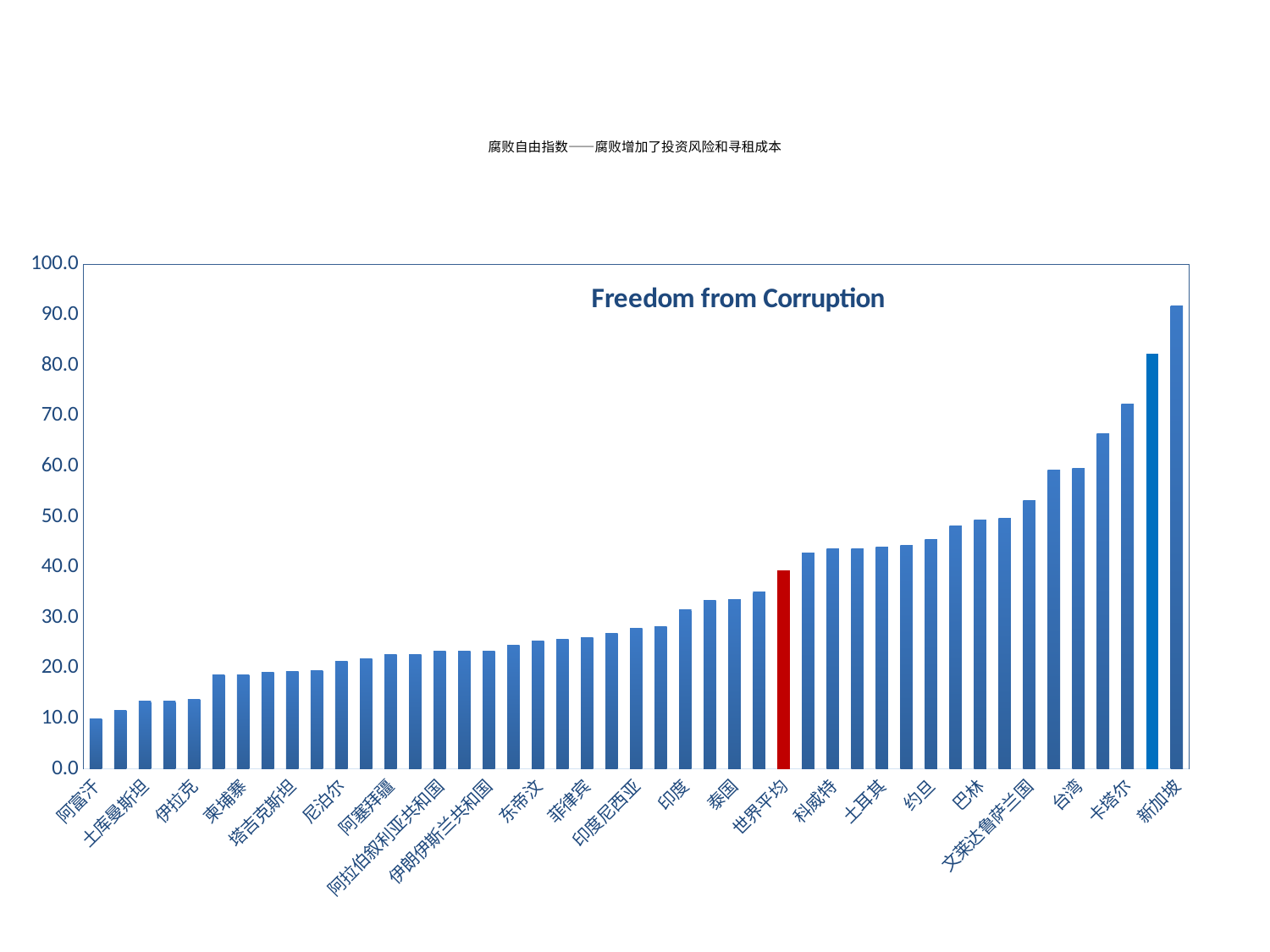

# 3.3.2.政治环境 腐败自由指数——腐败增加了投资风险和寻租成本

### Chart: Freedom from Corruption

| Category | Freedom from Corruption |
|---|---|
| 阿富汗 | 10.0 |
| 缅甸 | 11.627450980392148 |
| 土库曼斯坦 | 13.411764705882353 |
| 乌兹别克斯坦 | 13.411764705882353 |
| 伊拉克 | 13.70588235294118 |
| 老挝 | 18.64705882352943 |
| 柬埔寨 | 18.70588235294115 |
| 吉尔吉斯斯坦 | 19.156862745098096 |
| 塔吉克斯坦 | 19.372549019607806 |
| 也门共和国 | 19.43137254901961 |
| 尼泊尔 | 21.33333333333328 |
| 马尔代夫 | 21.882352941176446 |
| 阿塞拜疆 | 22.666666666666668 |
| 巴基斯坦 | 22.666666666666668 |
| 阿拉伯叙利亚共和国 | 23.274509803921518 |
| 孟加拉国 | 23.274509803921518 |
| 伊朗伊斯兰共和国 | 23.392156862745086 |
| 黎巴嫩 | 24.509803921568633 |
| 东帝汶 | 25.35294117647059 |
| 哈萨克斯坦 | 25.725490196078432 |
| 菲律宾 | 26.07843137254898 |
| 越南 | 26.901960784313733 |
| 印度尼西亚 | 27.96078431372546 |
| 蒙古 | 28.196078431372555 |
| 印度 | 31.529411764705884 |
| 斯里兰卡 | 33.431372549019606 |
| 泰国 | 33.58823529411765 |
| 中国 | 35.03921568627451 |
| 世界平均 | 39.31144674085845 |
| 格鲁吉亚 | 42.80392156862735 |
| 科威特 | 43.66666666666655 |
| 沙特阿拉伯 | 43.66666666666655 |
| 土耳其 | 43.96078431372549 |
| 马来西亚 | 44.29411764705892 |
| 约旦 | 45.568627450980394 |
| 阿曼 | 48.1764705882353 |
| 巴林 | 49.41176470588223 |
| 中国澳门特别行政区 | 49.74509803921569 |
| 文莱达鲁萨兰国 | 53.31372549019601 |
| 格鲁吉亚 | 59.27450980392157 |
| 台湾 | 59.66666666666655 |
| 阿拉伯联合酋长国 | 66.41176470588249 |
| 卡塔尔 | 72.41176470588249 |
| 中国香港特别行政区 | 82.27450980392152 |
| 新加坡 | 91.86274509803908 |